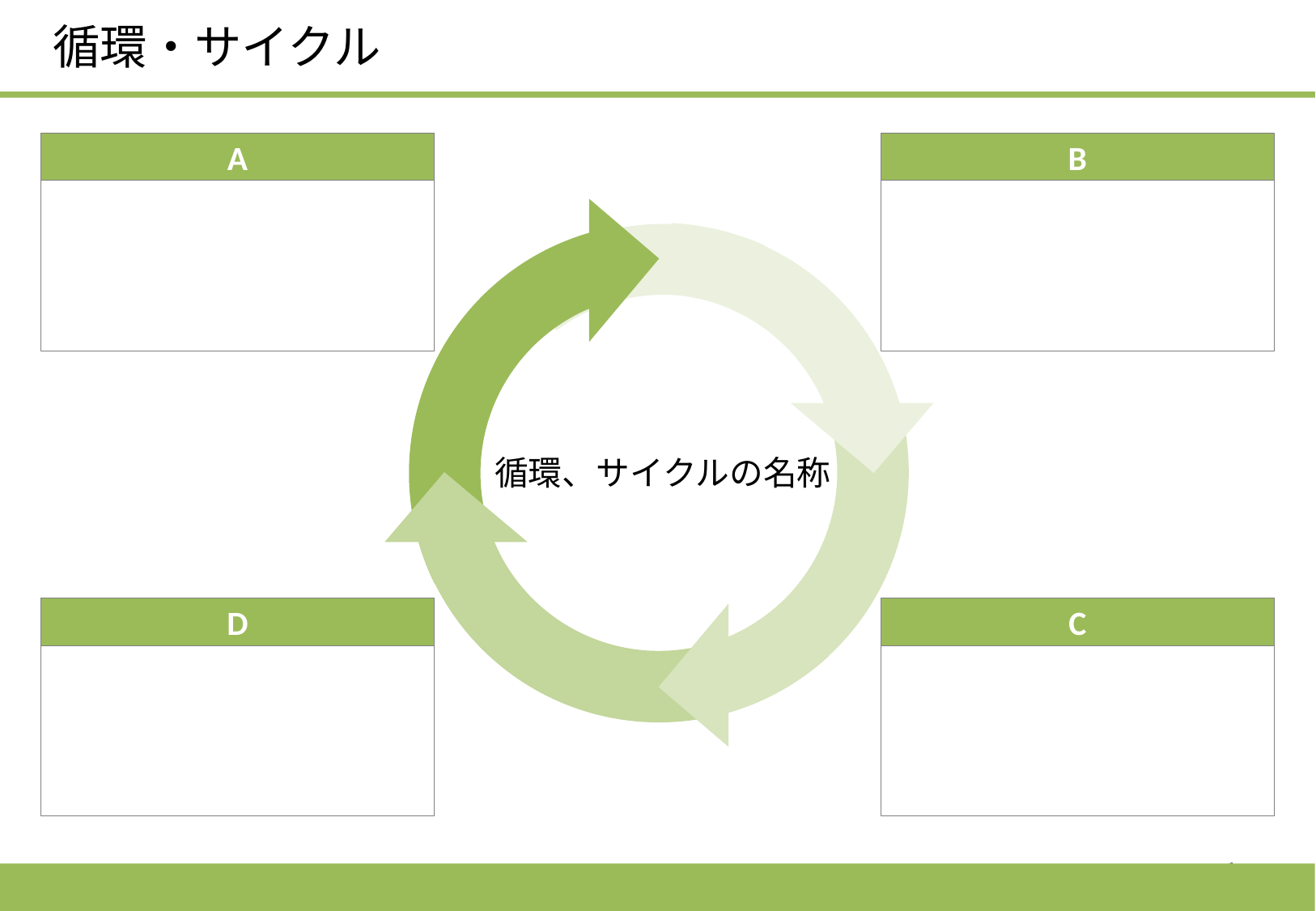

# 循環・サイクル

A
B

循環、サイクルの名称
D
C

1